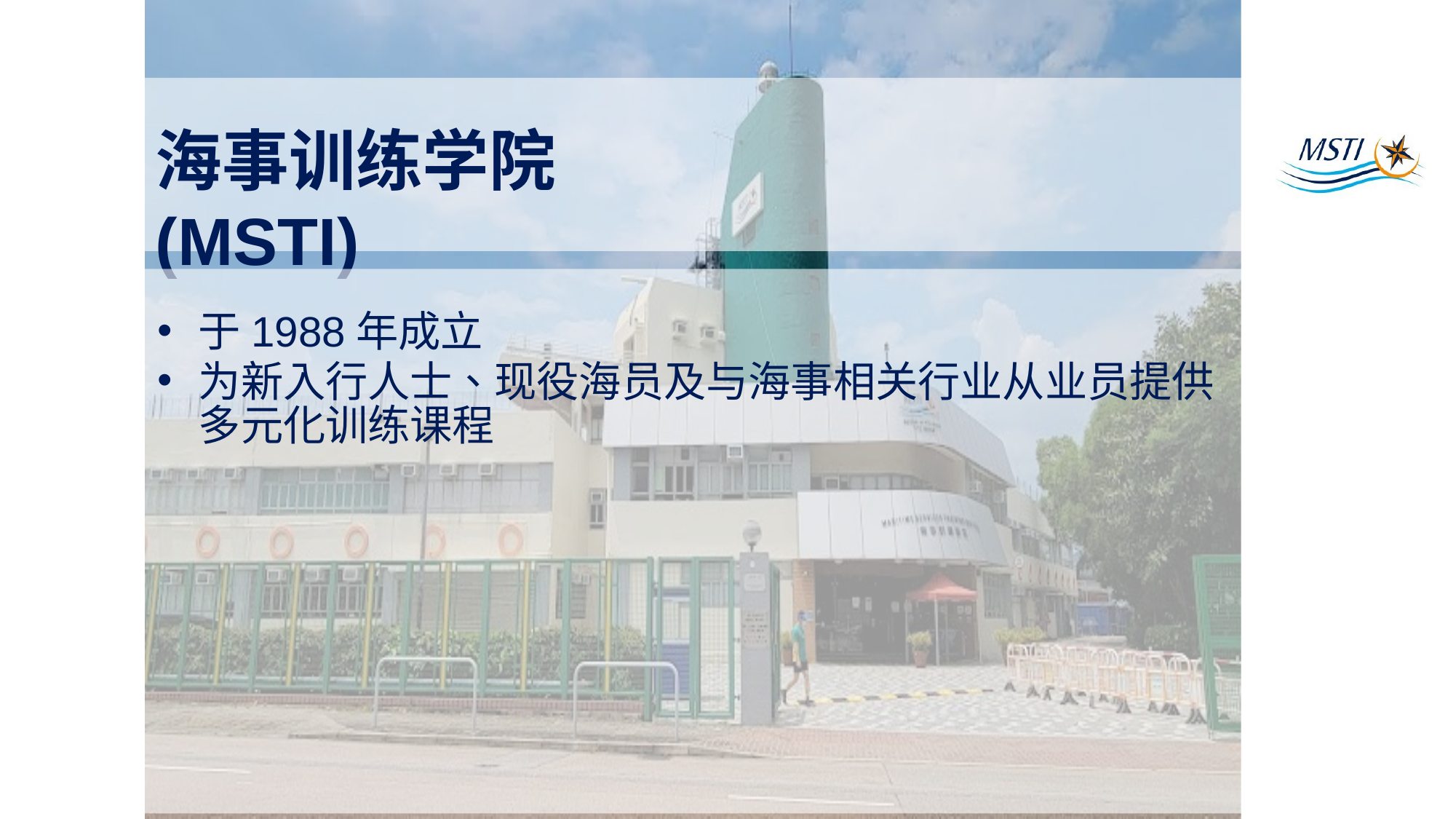

# 海事训练学院 (MSTI)

于1988年成立
为新入行人士、现役海员及与海事相关行业从业员提供 多元化训练课程